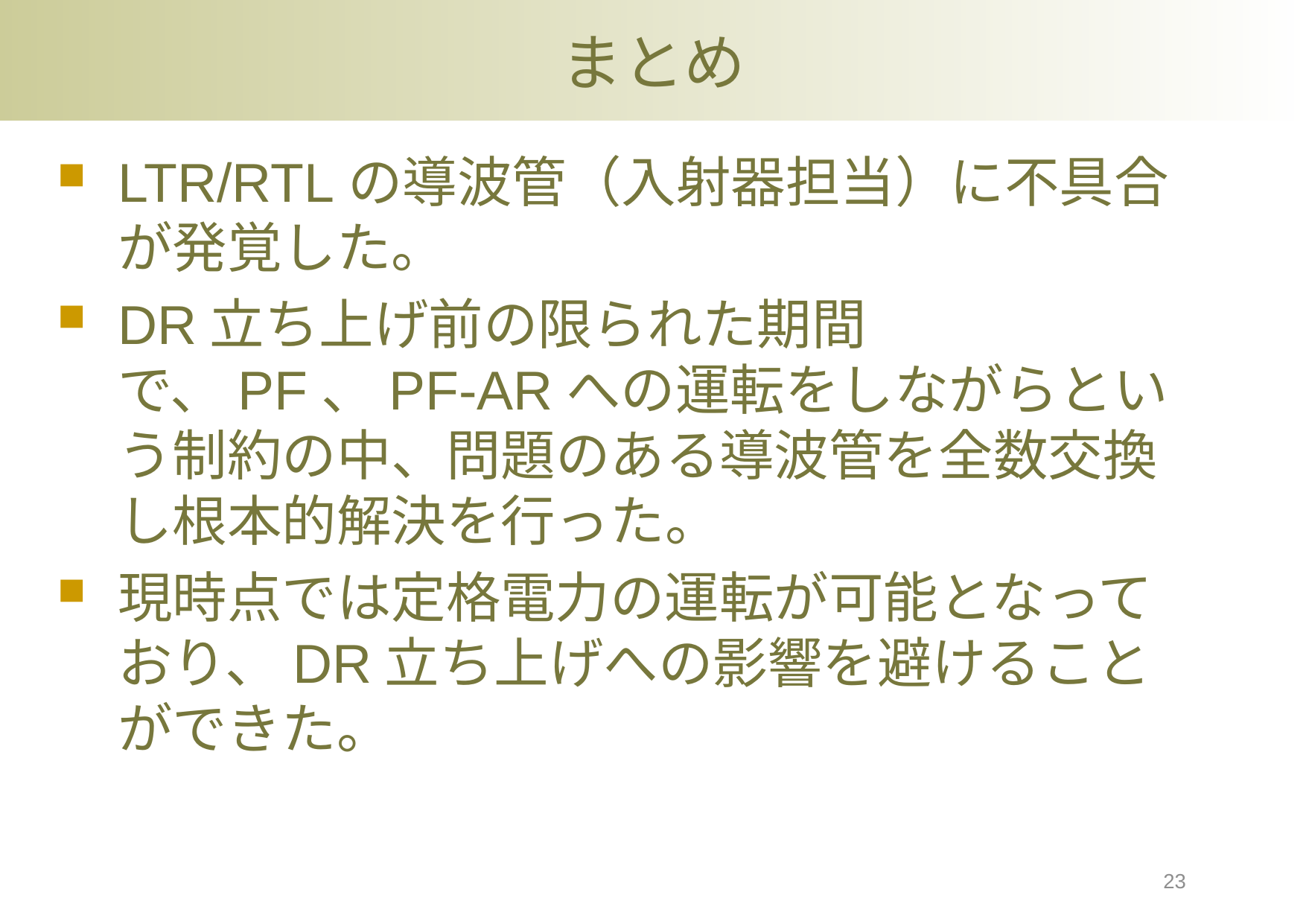

# まとめ
LTR/RTLの導波管（入射器担当）に不具合が発覚した。
DR立ち上げ前の限られた期間で、PF、PF-ARへの運転をしながらという制約の中、問題のある導波管を全数交換し根本的解決を行った。
現時点では定格電力の運転が可能となっており、DR立ち上げへの影響を避けることができた。

23